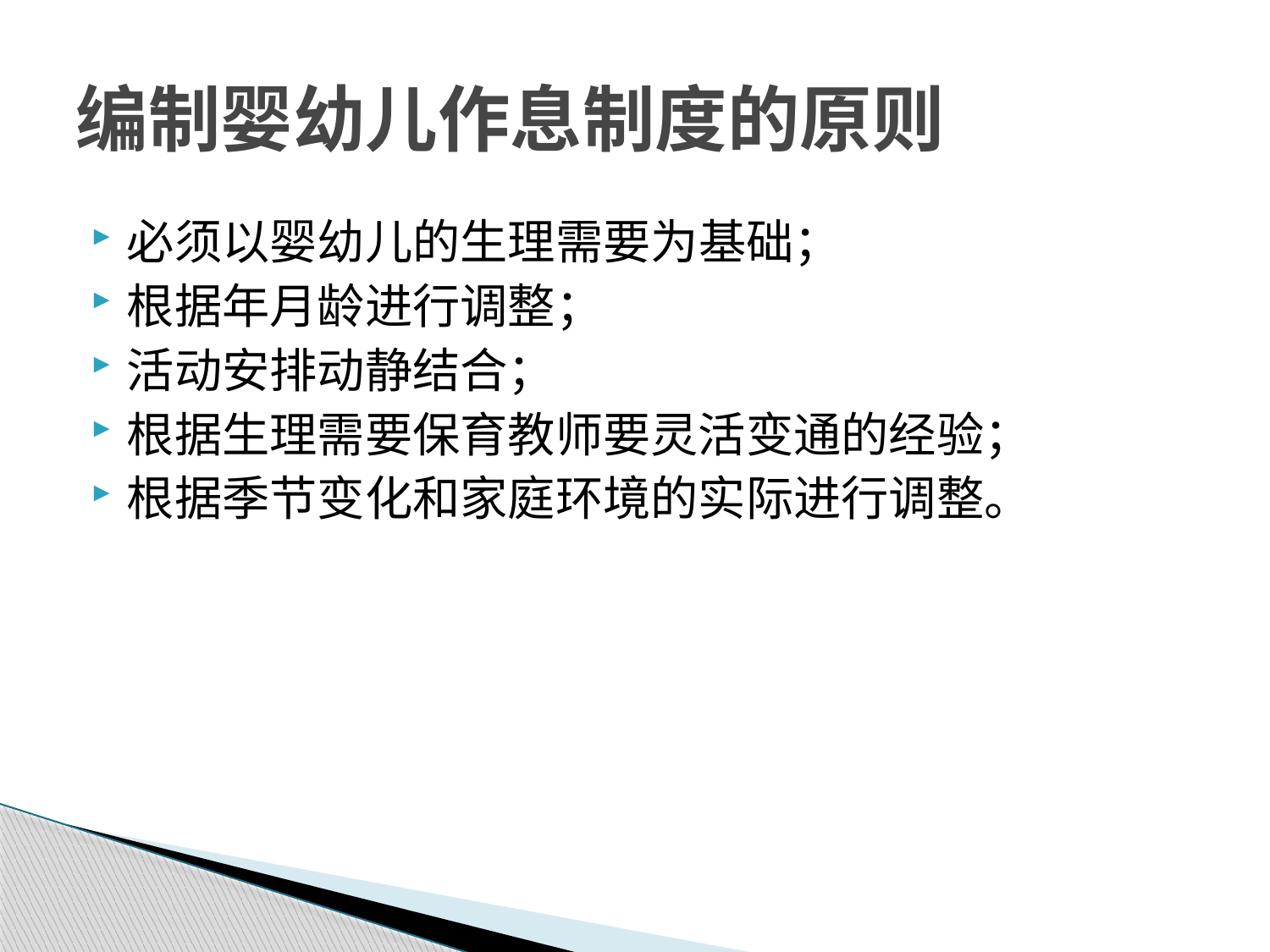

# 编制婴幼儿作息制度的原则
必须以婴幼儿的生理需要为基础；
根据年月龄进行调整；
活动安排动静结合；
根据生理需要保育教师要灵活变通的经验；
根据季节变化和家庭环境的实际进行调整。